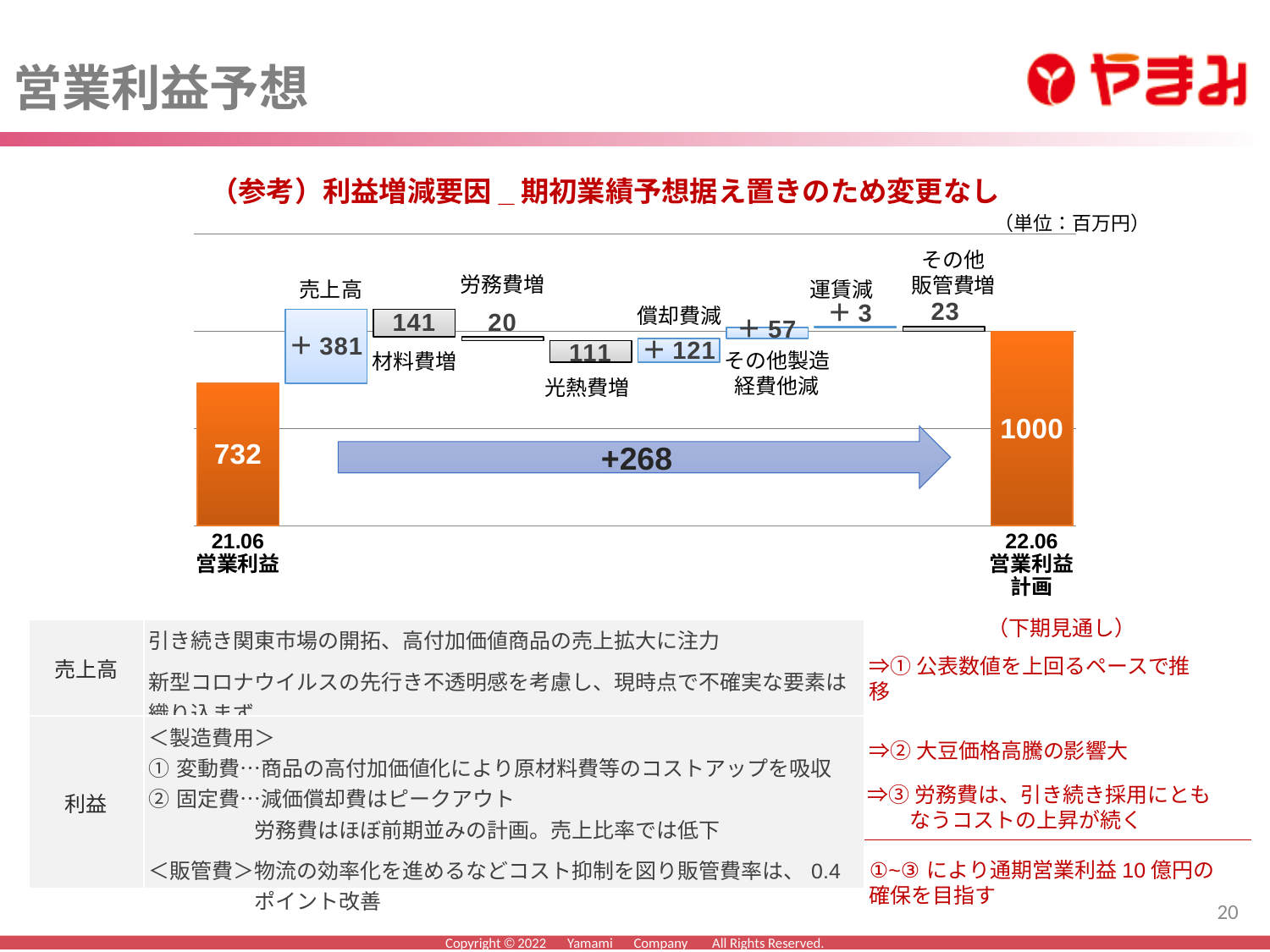

営業利益予想
（参考）利益増減要因_期初業績予想据え置きのため変更なし
（単位：百万円）

### Chart

| Category | 列1 | 列2 | 列3 | 列4 |
|---|---|---|---|---|
| 21.06
営業利益 | 732.0 | None | None | None |
|  | None | 732.0 | 381.0 | None |
|  | None | 972.0 | None | 141.0 |
|  | None | 952.0 | None | 20.0 |
|  | None | 841.0 | None | 111.0 |
|  | None | 841.0 | 121.0 | None |
|  | None | 963.0 | 57.0 | None |
|  | None | 1020.0 | 3.0 | None |
|  | None | 1000.0 | None | 23.0 |
| 22.06
営業利益
計画 | 1000.0 | None | None | None |
その他
販管費増
労務費増
売上高
その他製造
経費他減
材料費増
+268
（下期見通し）
| 売上高 | 引き続き関東市場の開拓、高付加価値商品の売上拡大に注力 新型コロナウイルスの先行き不透明感を考慮し、現時点で不確実な要素は織り込まず |
| --- | --- |
| 利益 | ＜製造費用＞ ①変動費…商品の高付加価値化により原材料費等のコストアップを吸収 ②固定費…減価償却費はピークアウト 　　　　　労務費はほぼ前期並みの計画。売上比率では低下 ＜販管費＞物流の効率化を進めるなどコスト抑制を図り販管費率は、0.4 　　　　　ポイント改善 |
⇒①公表数値を上回るペースで推移
⇒②大豆価格高騰の影響大
⇒③労務費は、引き続き採用にとも
　　なうコストの上昇が続く
①~③により通期営業利益10億円の確保を目指す
20